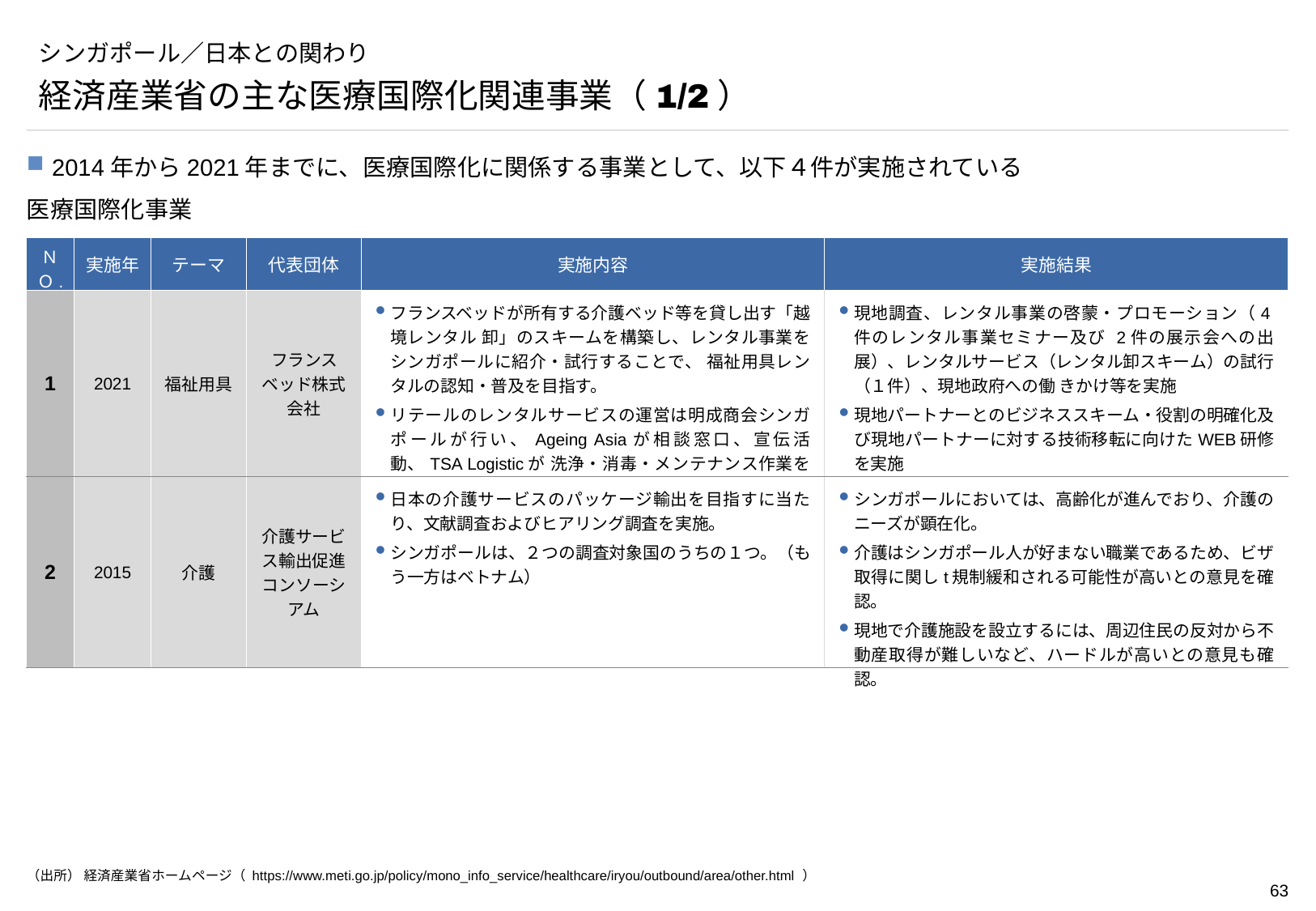

# シンガポール／日本との関わり
経済産業省の主な医療国際化関連事業（1/2）
2014年から2021年までに、医療国際化に関係する事業として、以下４件が実施されている
医療国際化事業
| ＮＯ. | 実施年 | テーマ | 代表団体 | 実施内容 | 実施結果 |
| --- | --- | --- | --- | --- | --- |
| 1 | 2021 | 福祉用具 | フランスベッド株式会社 | フランスベッドが所有する介護ベッド等を貸し出す「越境レンタル 卸」のスキームを構築し、レンタル事業をシンガポールに紹介・試行することで、 福祉用具レンタルの認知・普及を目指す。 リテールのレンタルサービスの運営は明成商会シンガポールが行い、Ageing Asiaが相談窓口、宣伝活動、TSA Logisticが 洗浄・消毒・メンテナンス作業を行い、そのノウハウは、フランスベッドが提供する。 | 現地調査、レンタル事業の啓蒙・プロモーション（4件のレンタル事業セミナー及び 2件の展示会への出展）、レンタルサービス（レンタル卸スキーム）の試行（１件）、現地政府への働 きかけ等を実施 現地パートナーとのビジネススキーム・役割の明確化及び現地パートナーに対する技術移転に向けたWEB研修を実施 |
| 2 | 2015 | 介護 | 介護サービス輸出促進コンソーシアム | 日本の介護サービスのパッケージ輸出を目指すに当たり、文献調査およびヒアリング調査を実施。 シンガポールは、２つの調査対象国のうちの１つ。（もう一方はベトナム） | シンガポールにおいては、高齢化が進んでおり、介護のニーズが顕在化。 介護はシンガポール人が好まない職業であるため、ビザ取得に関しt規制緩和される可能性が高いとの意見を確認。 現地で介護施設を設立するには、周辺住民の反対から不動産取得が難しいなど、ハードルが高いとの意見も確認。 |
（出所） 経済産業省ホームページ（ https://www.meti.go.jp/policy/mono_info_service/healthcare/iryou/outbound/area/other.html ）